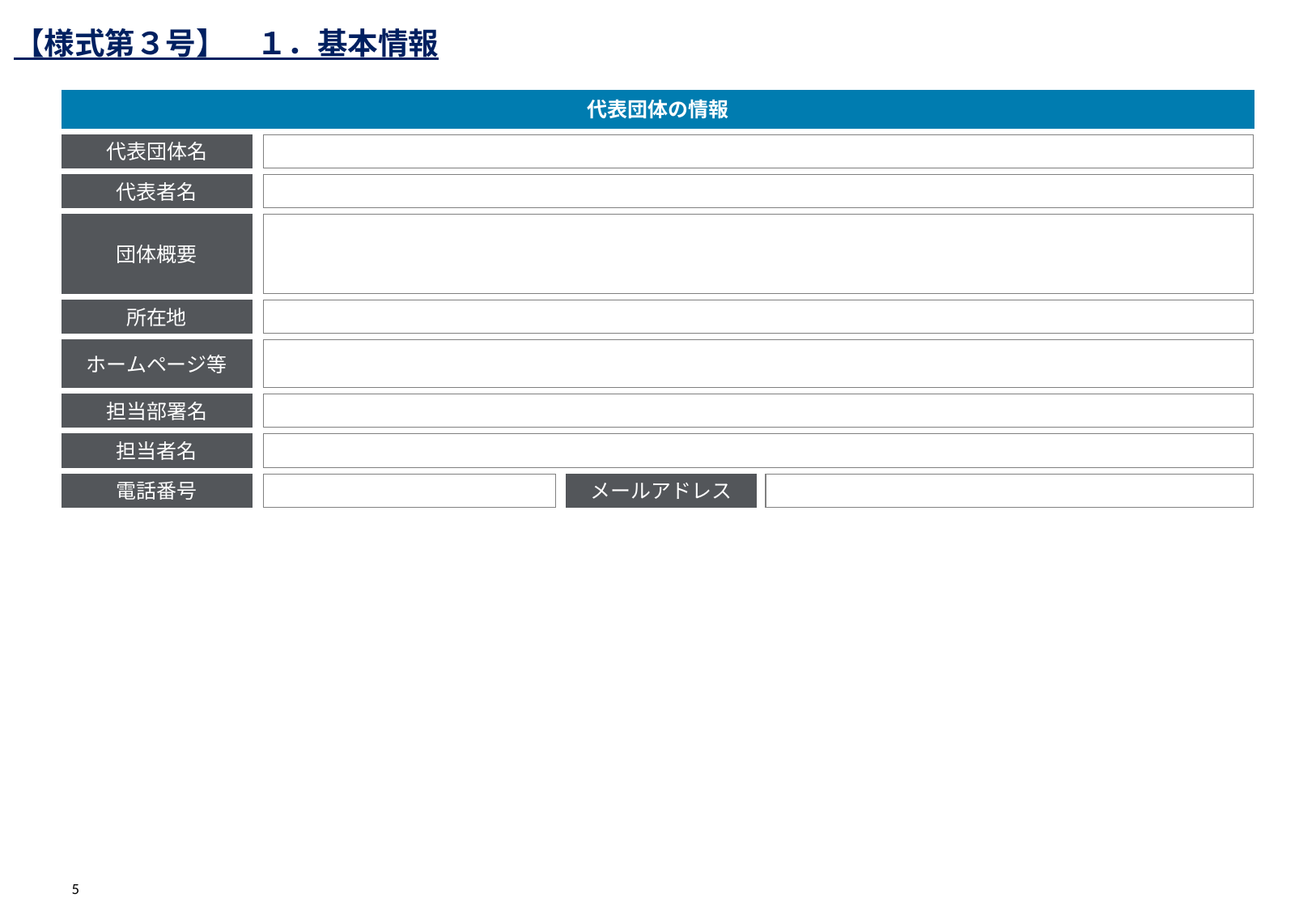

【様式第３号】　１．基本情報
代表団体の情報
代表団体名

代表者名

団体概要

所在地

ホームページ等

担当部署名

担当者名
電話番号

メールアドレス

5